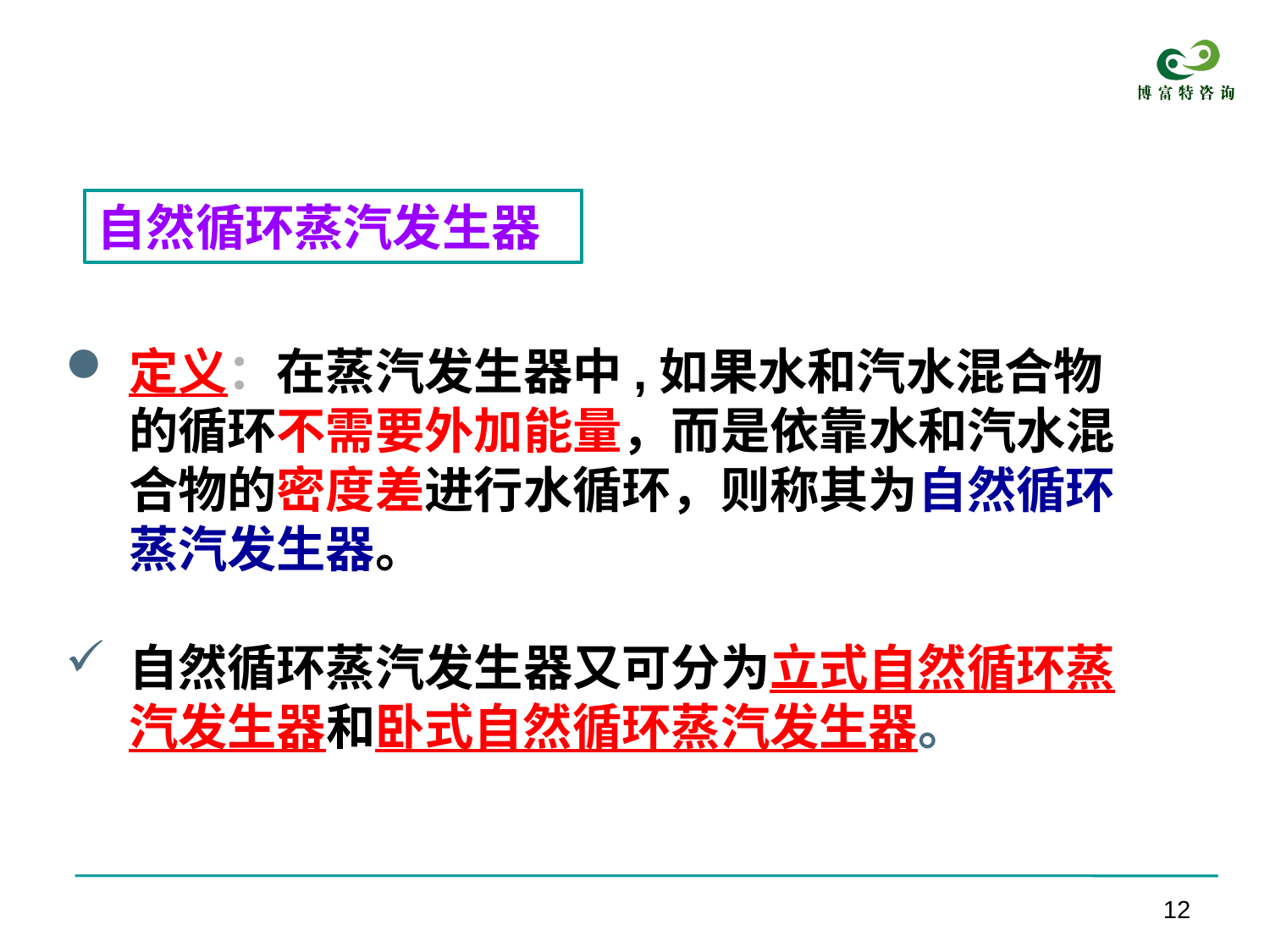

自然循环蒸汽发生器

定义：在蒸汽发生器中,如果水和汽水混合物的循环不需要外加能量，而是依靠水和汽水混合物的密度差进行水循环，则称其为自然循环蒸汽发生器。

自然循环蒸汽发生器又可分为立式自然循环蒸汽发生器和卧式自然循环蒸汽发生器。